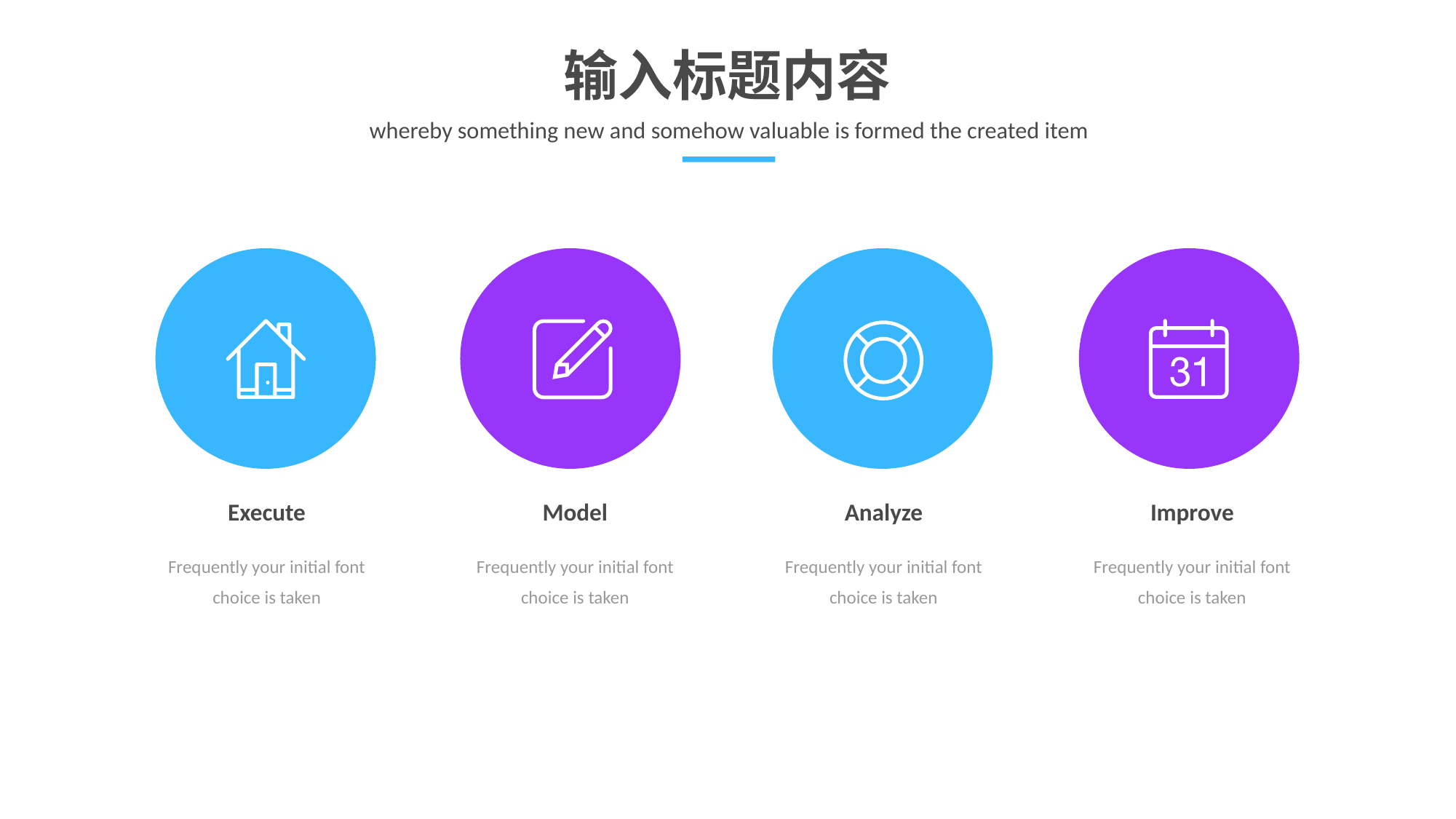

输入标题内容
whereby something new and somehow valuable is formed the created item

Execute
Model
Analyze
Improve
Frequently your initial font choice is taken
Frequently your initial font choice is taken
Frequently your initial font choice is taken
Frequently your initial font choice is taken